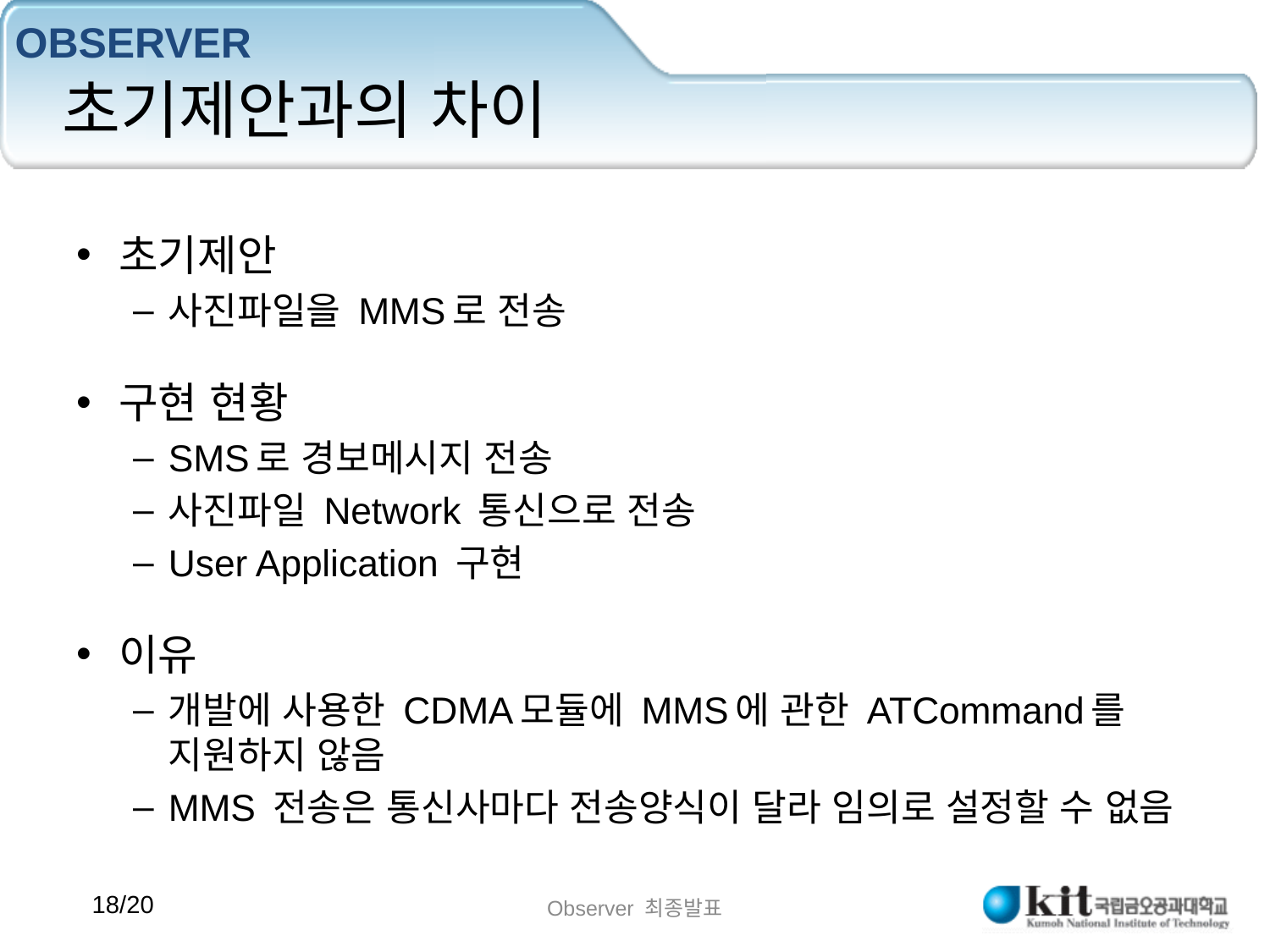

# 초기제안과의 차이
초기제안
사진파일을 MMS로 전송

구현 현황
SMS로 경보메시지 전송
사진파일 Network 통신으로 전송
User Application 구현

이유
개발에 사용한 CDMA모듈에 MMS에 관한 ATCommand를 지원하지 않음
MMS 전송은 통신사마다 전송양식이 달라 임의로 설정할 수 없음
Observer 최종발표
18/20